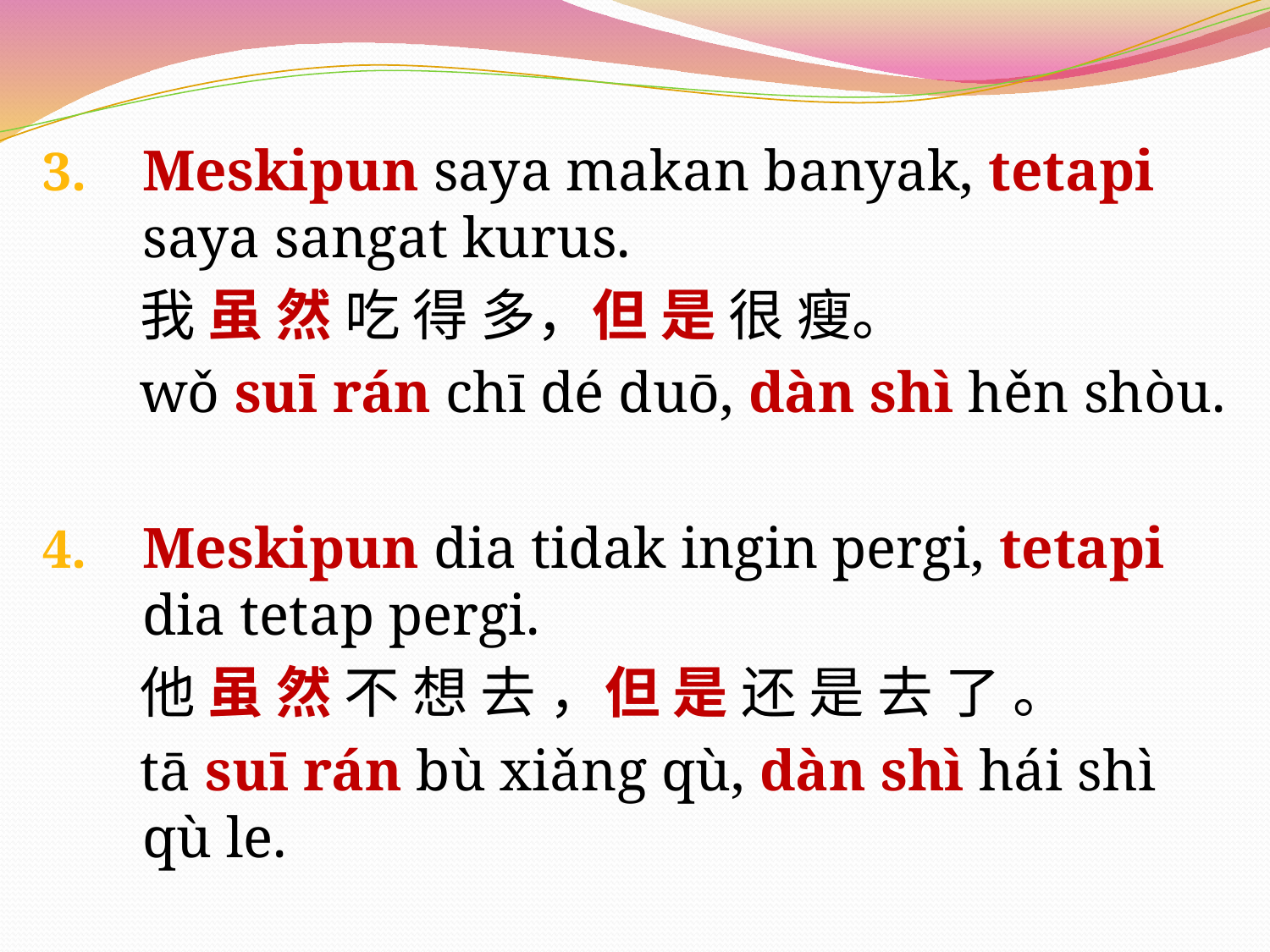

Meskipun saya makan banyak, tetapi saya sangat kurus.
我 虽 然 吃 得 多，但 是 很 瘦。
wǒ suī rán chī dé duō, dàn shì hěn shòu.

Meskipun dia tidak ingin pergi, tetapi dia tetap pergi.
他 虽 然 不 想 去 ，但 是 还 是 去 了 。
tā suī rán bù xiǎng qù, dàn shì hái shì qù le.